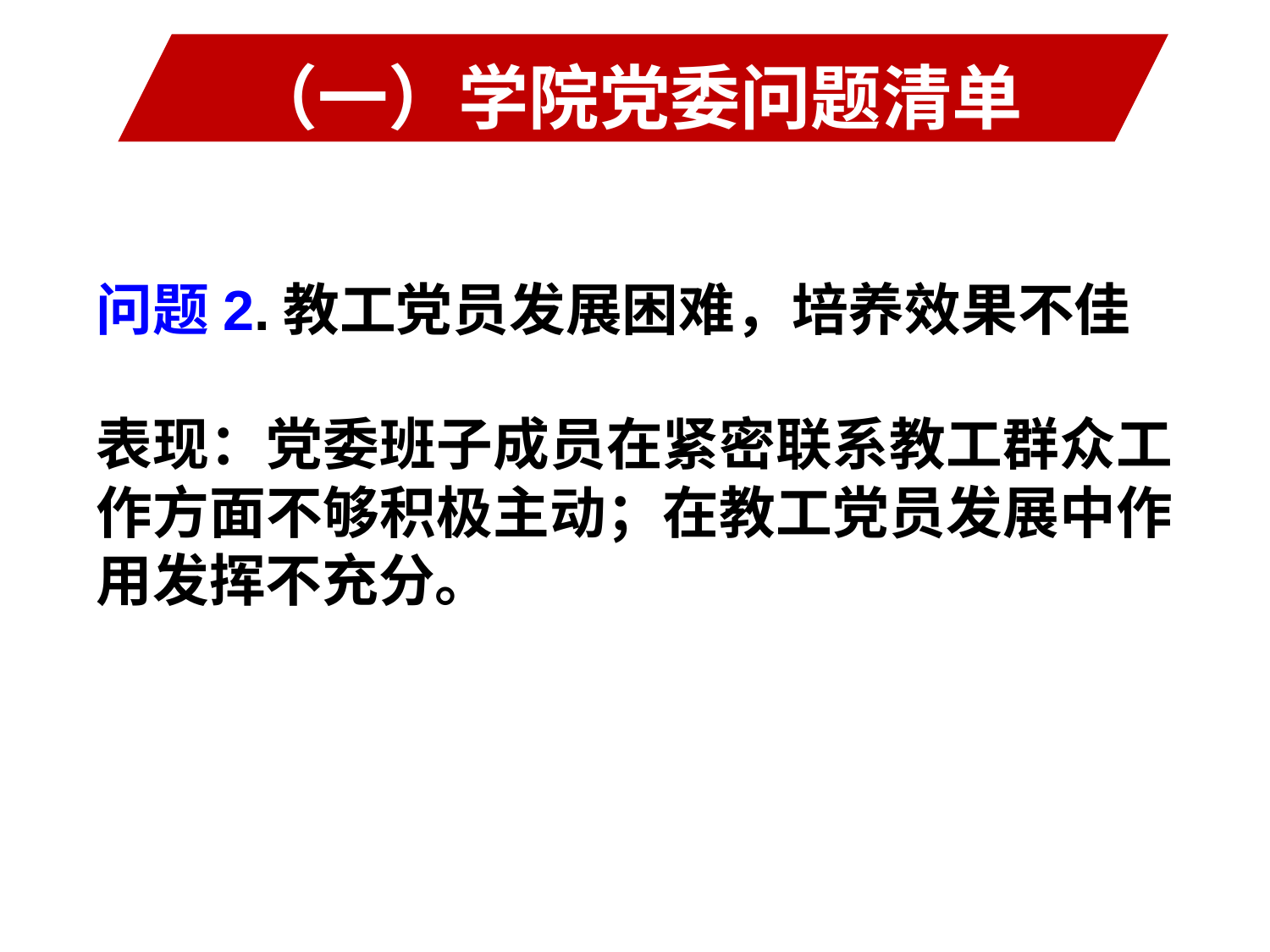

（一）学院党委问题清单
问题2.教工党员发展困难，培养效果不佳

表现：党委班子成员在紧密联系教工群众工作方面不够积极主动；在教工党员发展中作用发挥不充分。